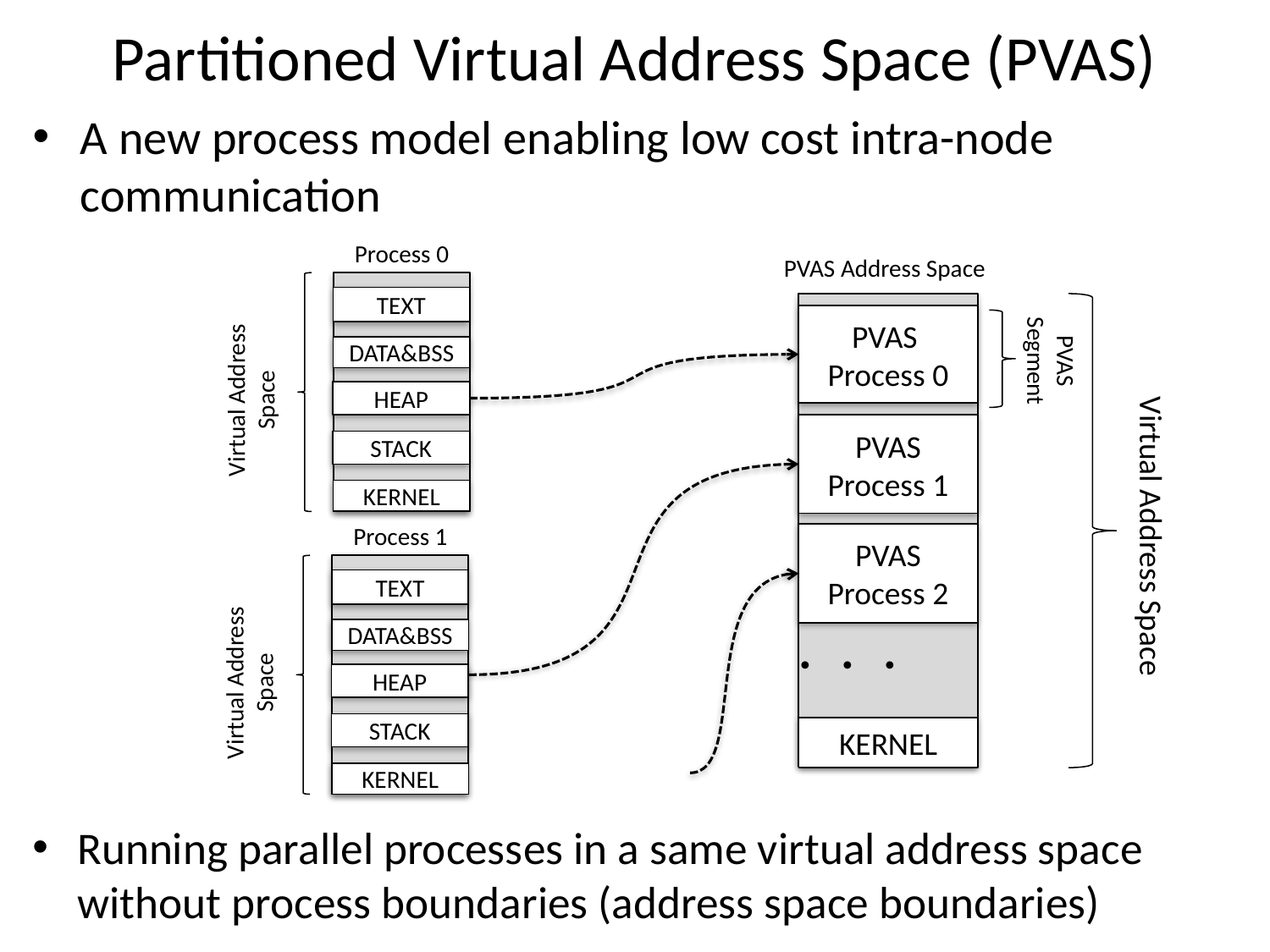

# Partitioned Virtual Address Space (PVAS)
A new process model enabling low cost intra-node communication
Process 0
PVAS Address Space

TEXT

PVAS
Process 0

PVAS
Segment
DATA&BSS
Virtual Address
Space
HEAP
Virtual Address Space
PVAS
Process 1
STACK
KERNEL
Process 1
PVAS
Process 2

TEXT
DATA&BSS
・・・
Virtual Address
Space
HEAP
STACK
KERNEL
KERNEL
Running parallel processes in a same virtual address space without process boundaries (address space boundaries)